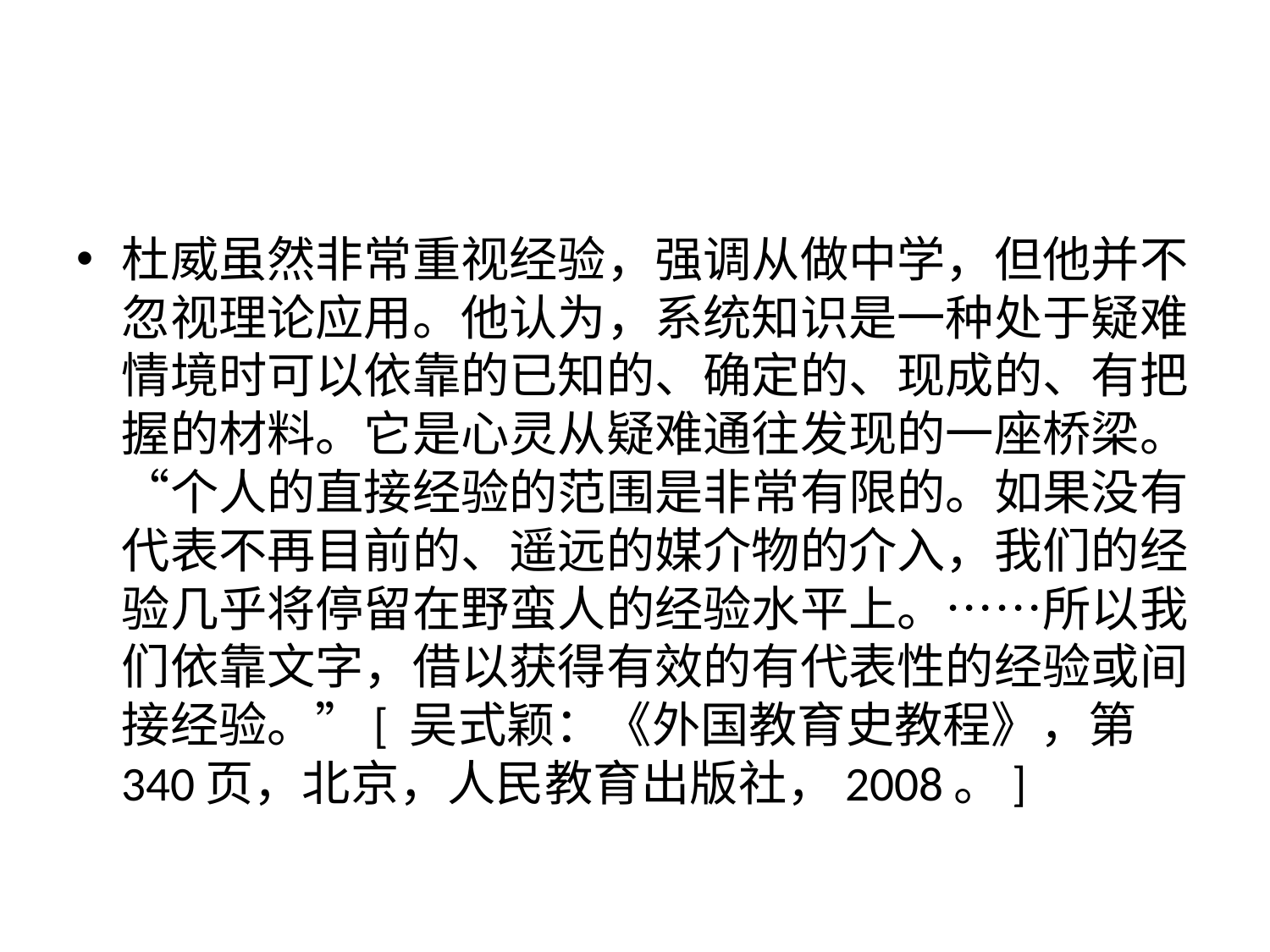

#
杜威虽然非常重视经验，强调从做中学，但他并不忽视理论应用。他认为，系统知识是一种处于疑难情境时可以依靠的已知的、确定的、现成的、有把握的材料。它是心灵从疑难通往发现的一座桥梁。“个人的直接经验的范围是非常有限的。如果没有代表不再目前的、遥远的媒介物的介入，我们的经验几乎将停留在野蛮人的经验水平上。……所以我们依靠文字，借以获得有效的有代表性的经验或间接经验。”[ 吴式颖：《外国教育史教程》，第340页，北京，人民教育出版社，2008。]